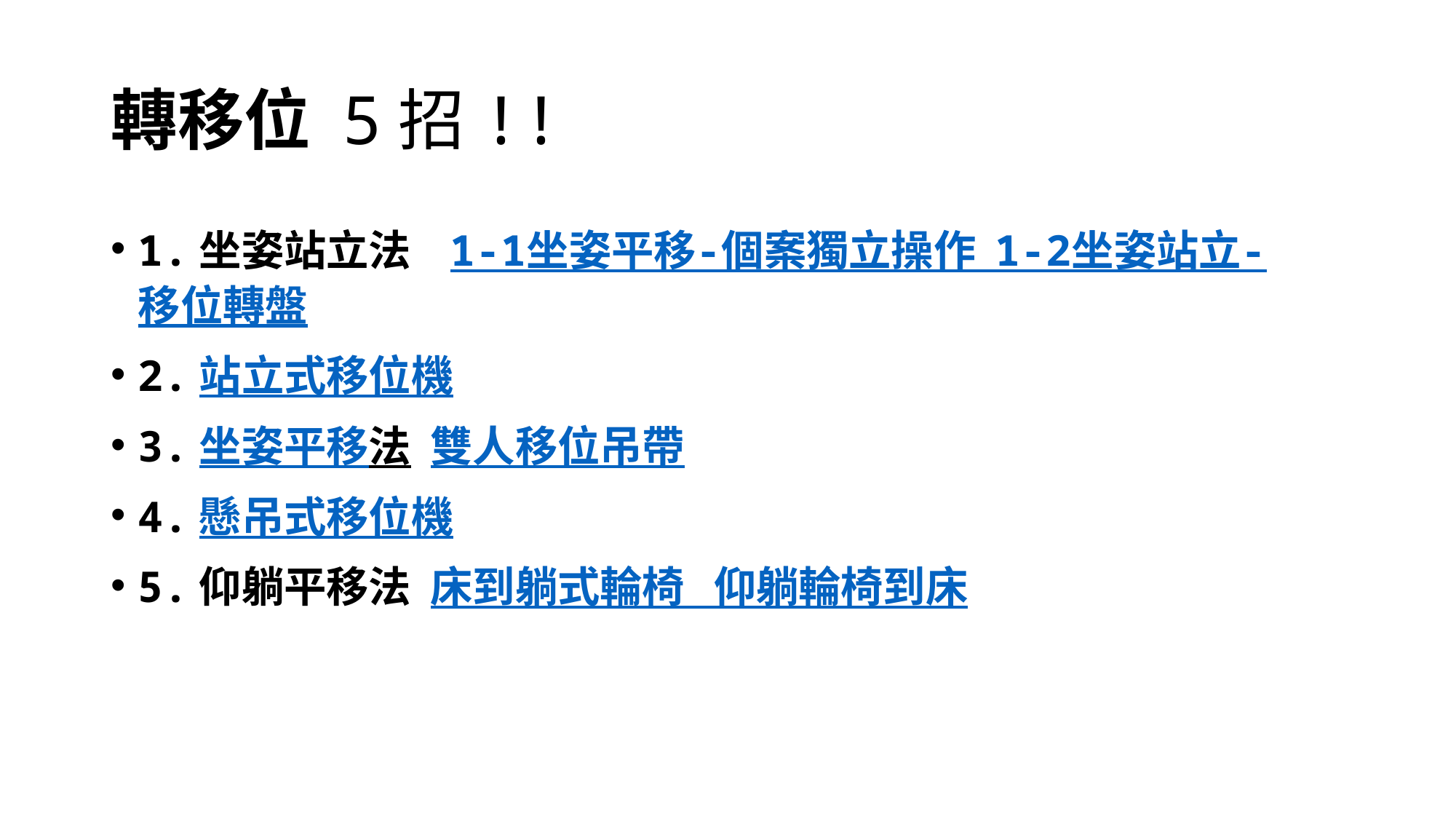

# 轉移位 5招!!
1.坐姿站立法   1-1坐姿平移-個案獨立操作  1-2坐姿站立-移位轉盤
2.站立式移位機
3.坐姿平移法  雙人移位吊帶
4.懸吊式移位機
5.仰躺平移法  床到躺式輪椅   仰躺輪椅到床